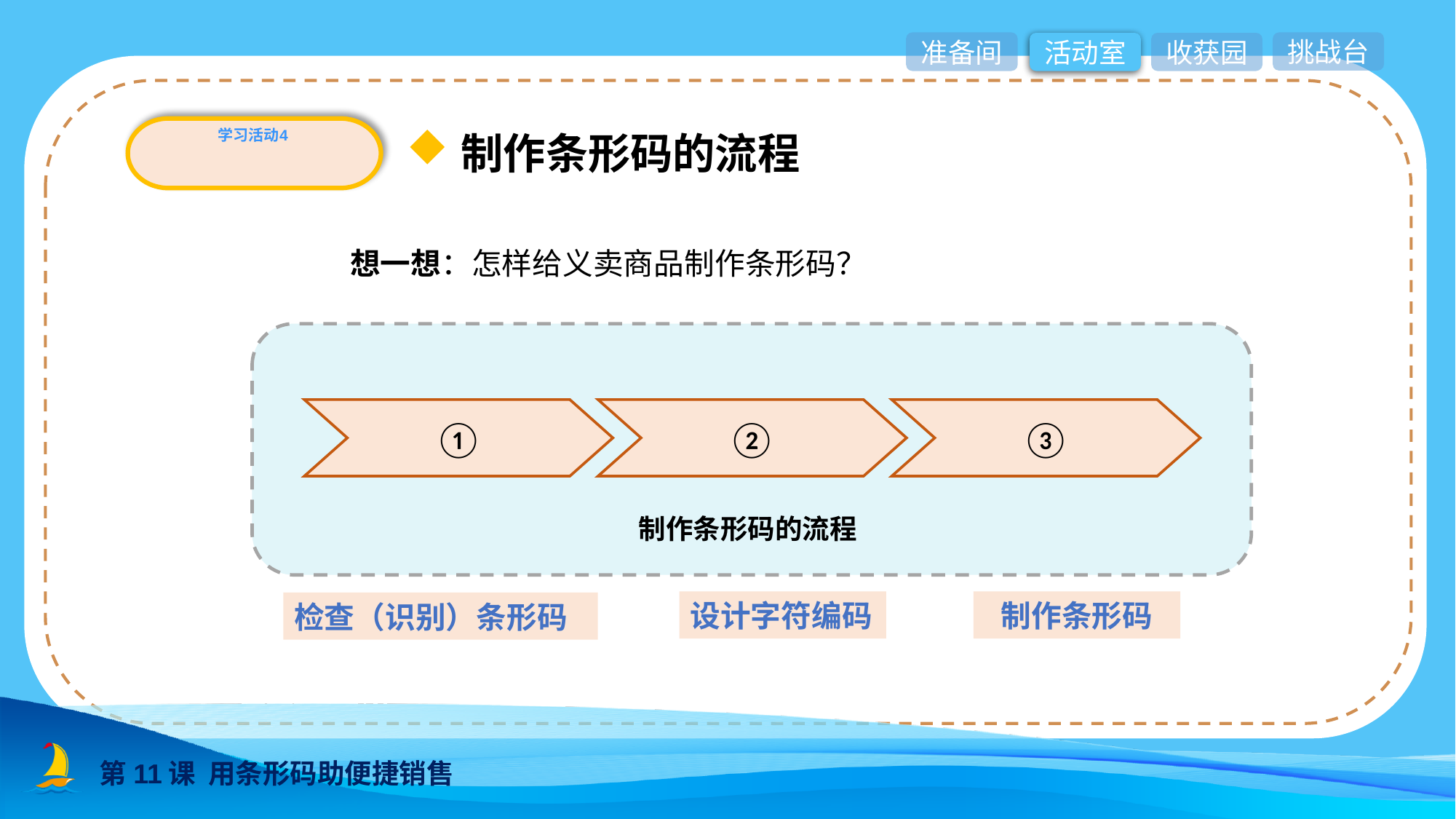

准备间
挑战台
活动室
收获园

学习活动4
制作条形码的流程

想一想：怎样给义卖商品制作条形码？

①
②
③
制作条形码的流程
设计字符编码
制作条形码
检查（识别）条形码